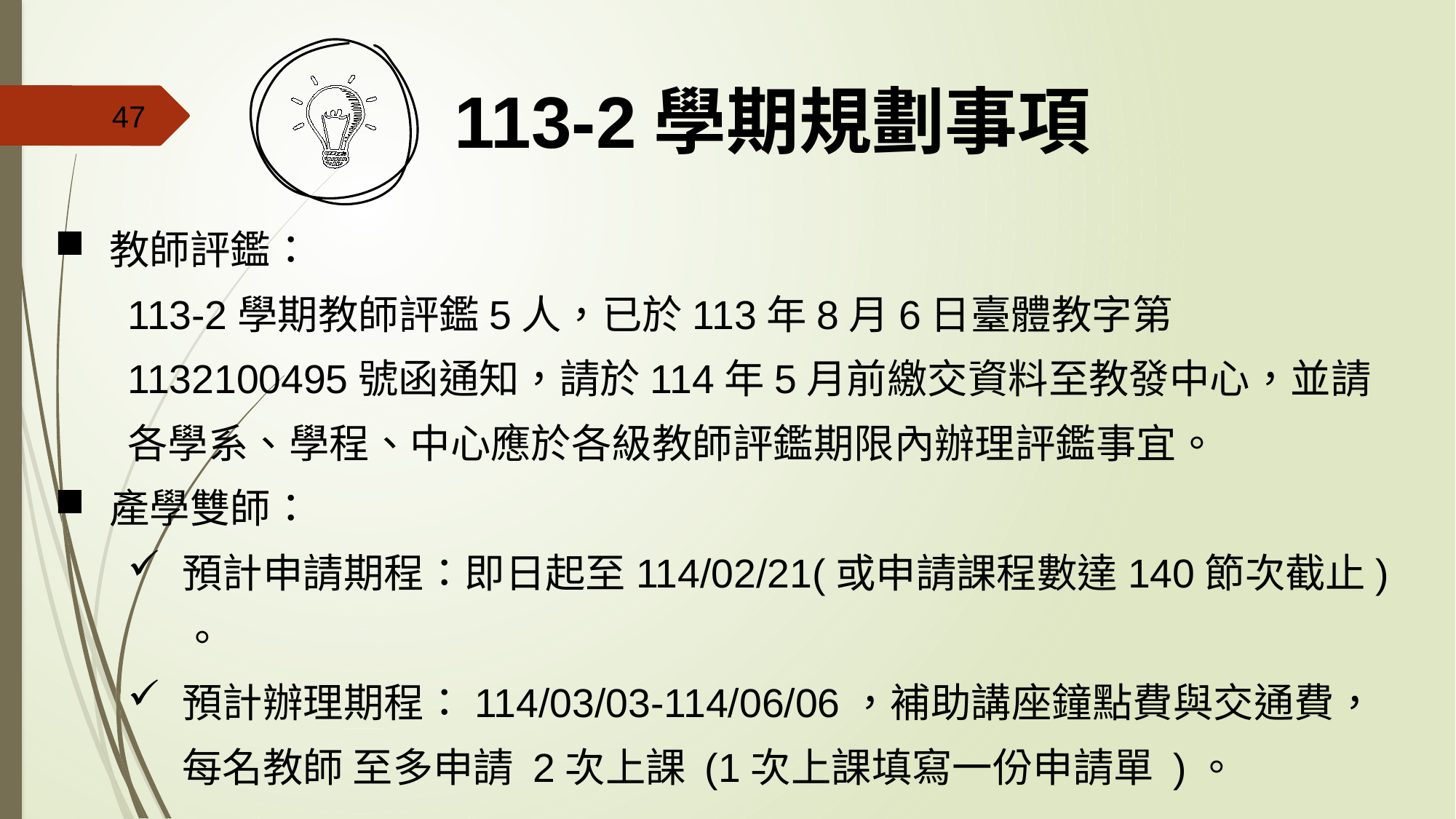

113-2學期規劃事項
47
教師評鑑：
113-2學期教師評鑑5人，已於113年8月6日臺體教字第1132100495號函通知，請於114年5月前繳交資料至教發中心，並請各學系、學程、中心應於各級教師評鑑期限內辦理評鑑事宜。
產學雙師：
預計申請期程：即日起至114/02/21(或申請課程數達140節次截止) 。
預計辦理期程：114/03/03-114/06/06，補助講座鐘點費與交通費，每名教師 至多申請 2次上課 (1次上課填寫一份申請單 )。